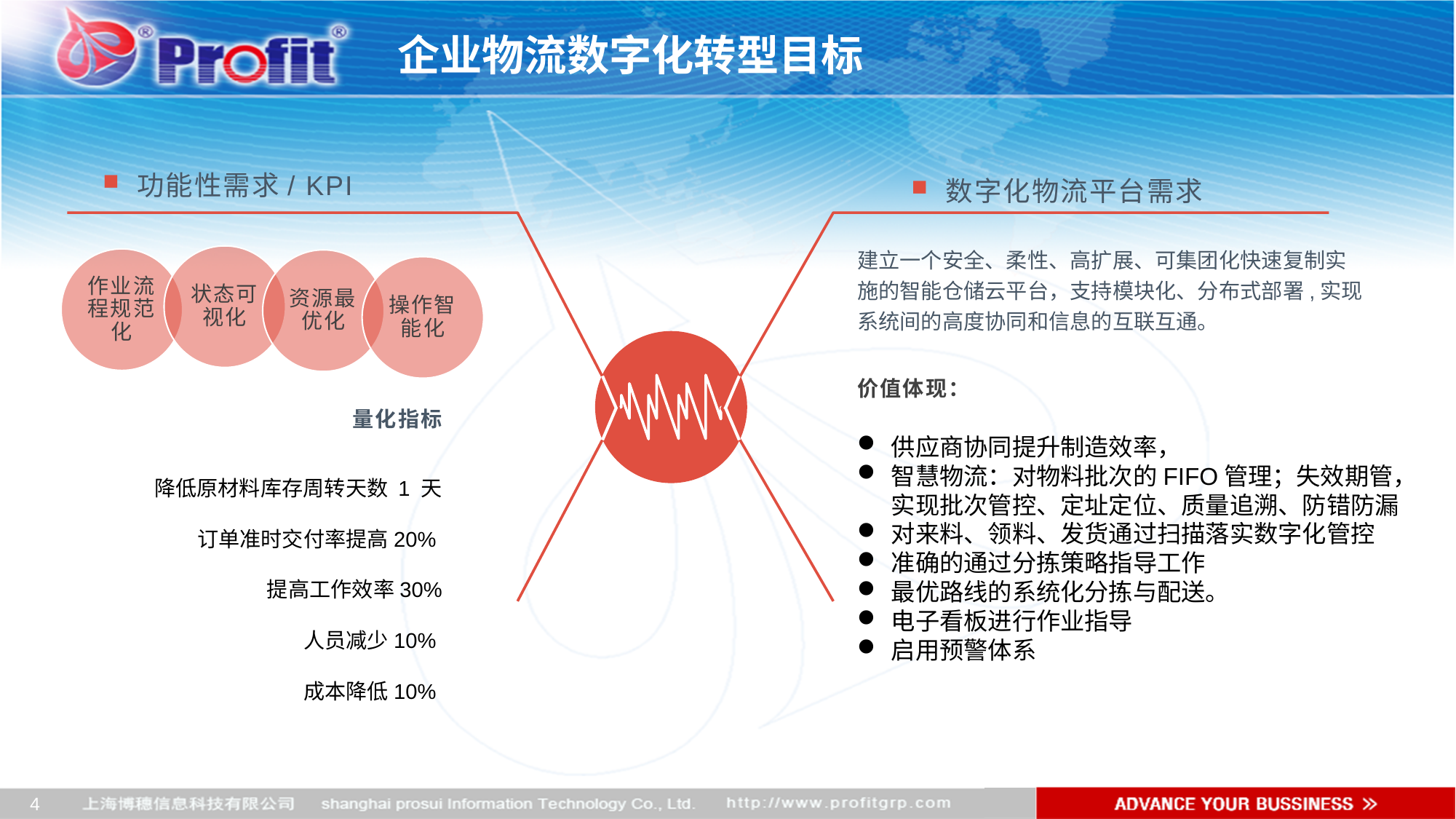

企业物流数字化转型目标
功能性需求/ KPI
数字化物流平台需求

建立一个安全、柔性、高扩展、可集团化快速复制实施的智能仓储云平台，支持模块化、分布式部署,实现系统间的高度协同和信息的互联互通。

价值体现：

量化指标
降低原材料库存周转天数 1 天

订单准时交付率提高20%

提高工作效率30%

人员减少10%

成本降低10%
状态可视化
作业流程规范化
资源最优化
操作智能化
供应商协同提升制造效率，
智慧物流：对物料批次的FIFO管理；失效期管，实现批次管控、定址定位、质量追溯、防错防漏
对来料、领料、发货通过扫描落实数字化管控
准确的通过分拣策略指导工作
最优路线的系统化分拣与配送。
电子看板进行作业指导
启用预警体系